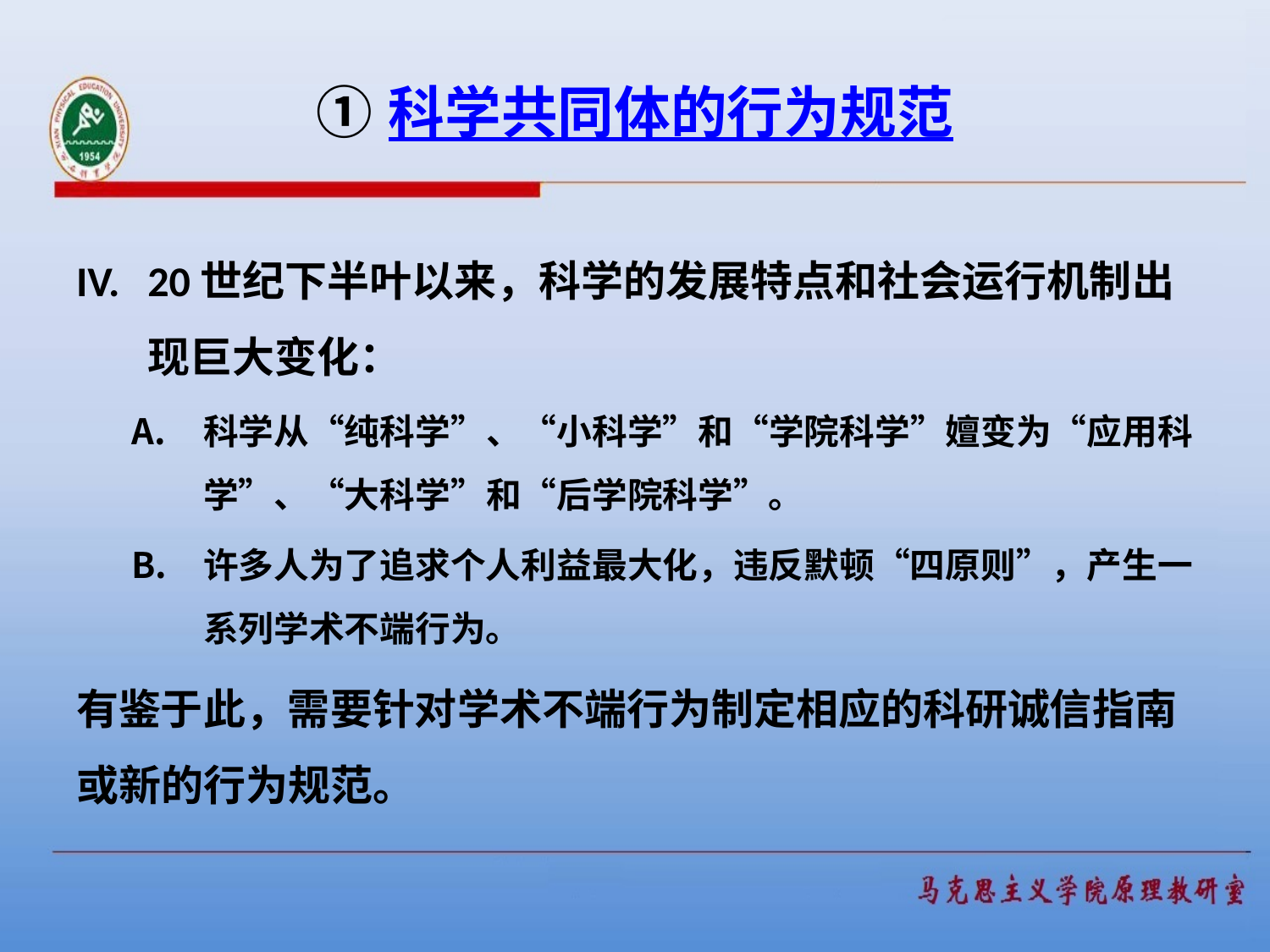

# 科学共同体的行为规范
20世纪下半叶以来，科学的发展特点和社会运行机制出现巨大变化：
科学从“纯科学”、“小科学”和“学院科学”嬗变为“应用科学”、“大科学”和“后学院科学”。
许多人为了追求个人利益最大化，违反默顿“四原则”，产生一系列学术不端行为。
有鉴于此，需要针对学术不端行为制定相应的科研诚信指南或新的行为规范。